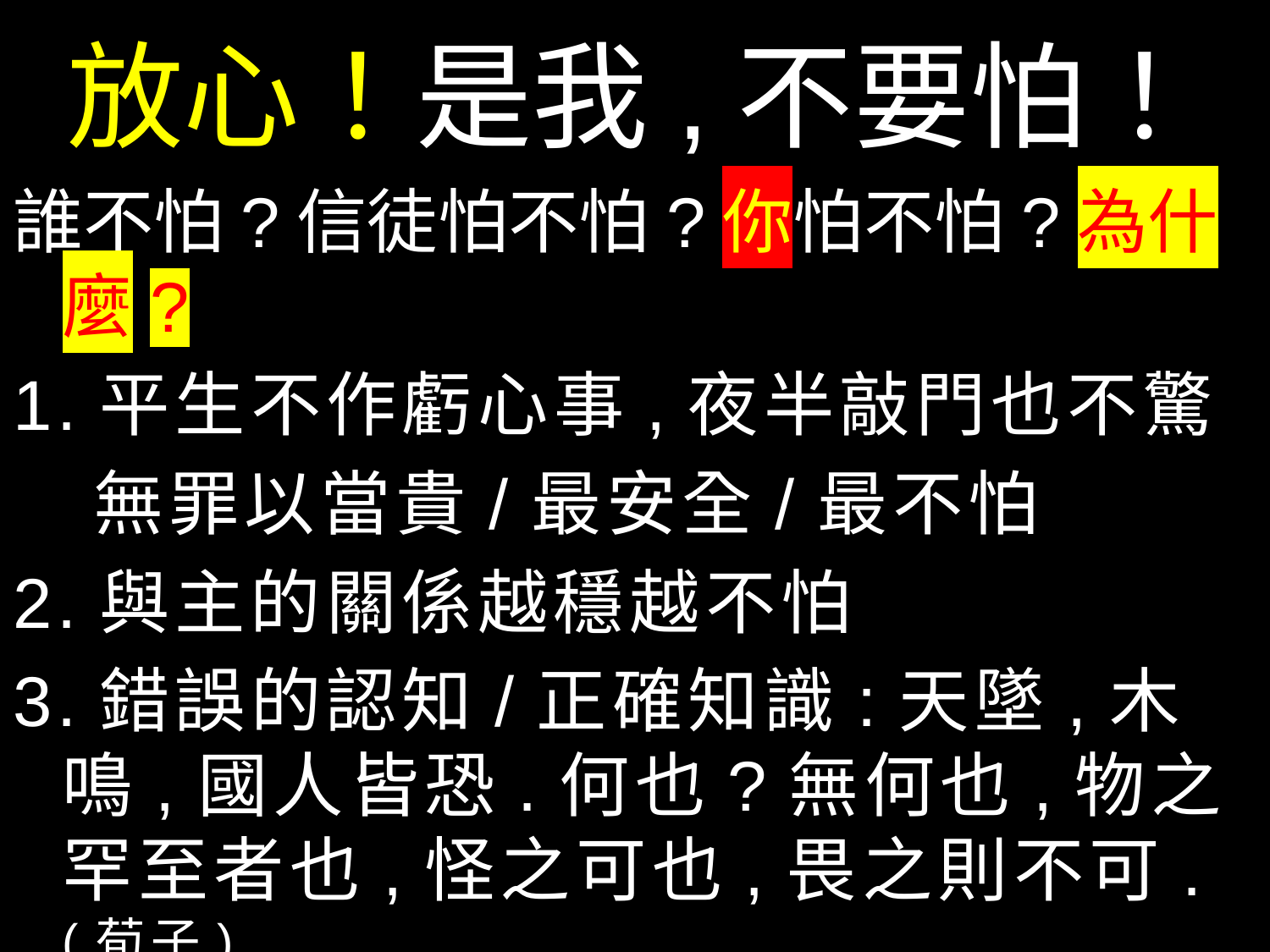

放心！是我,不要怕！
誰不怕?信徒怕不怕?你怕不怕?為什麼?
1.平生不作虧心事,夜半敲門也不驚
   無罪以當貴/最安全/最不怕
2.與主的關係越穩越不怕
3.錯誤的認知/正確知識:天墜,木鳴,國人皆恐.何也?無何也,物之罕至者也,怪之可也,畏之則不可.(荀子)